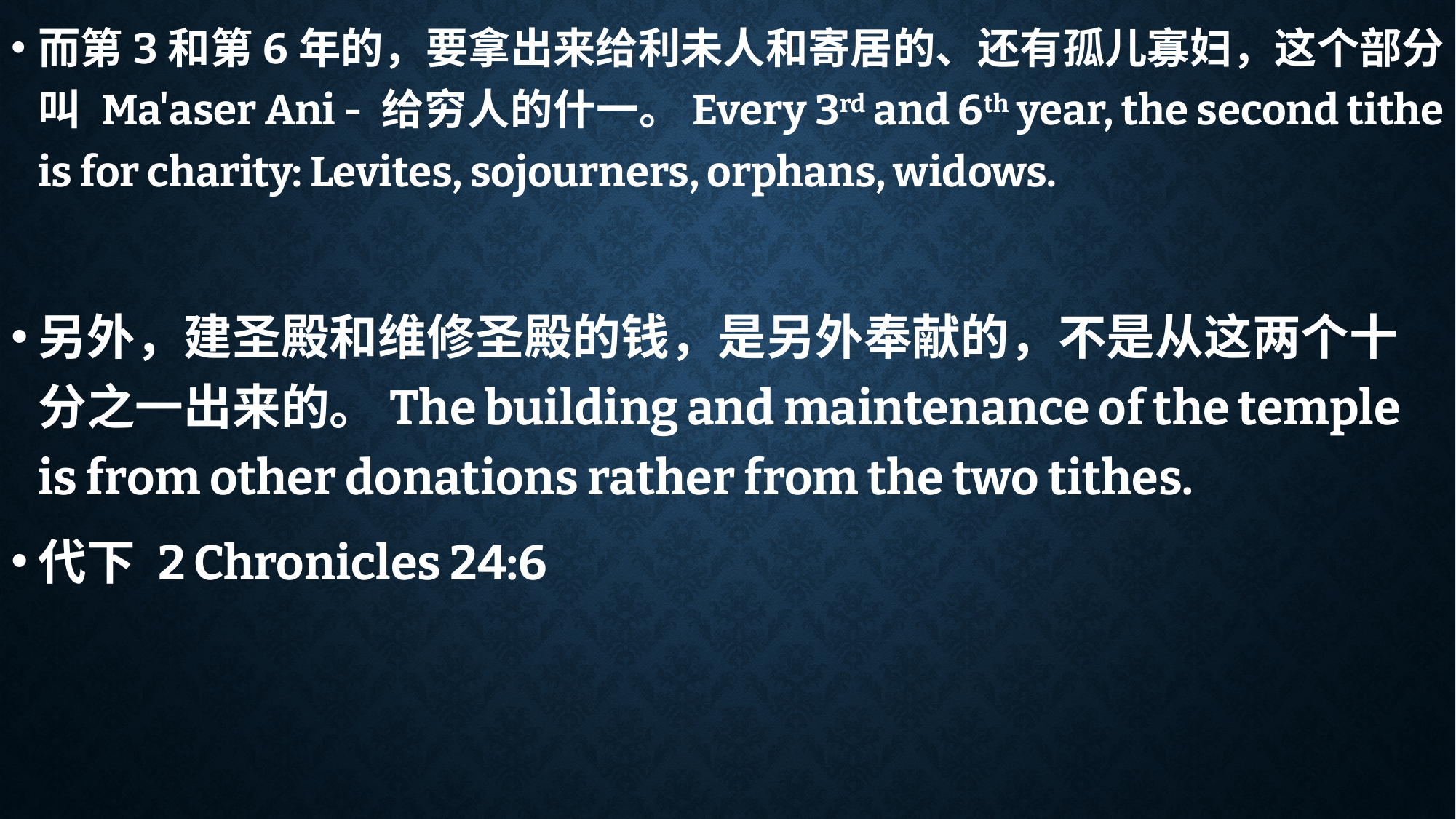

而第3和第6年的，要拿出来给利未人和寄居的、还有孤儿寡妇，这个部分叫 Ma'aser Ani - 给穷人的什一。Every 3rd and 6th year, the second tithe is for charity: Levites, sojourners, orphans, widows.

另外，建圣殿和维修圣殿的钱，是另外奉献的，不是从这两个十分之一出来的。The building and maintenance of the temple is from other donations rather from the two tithes.
代下 2 Chronicles 24:6